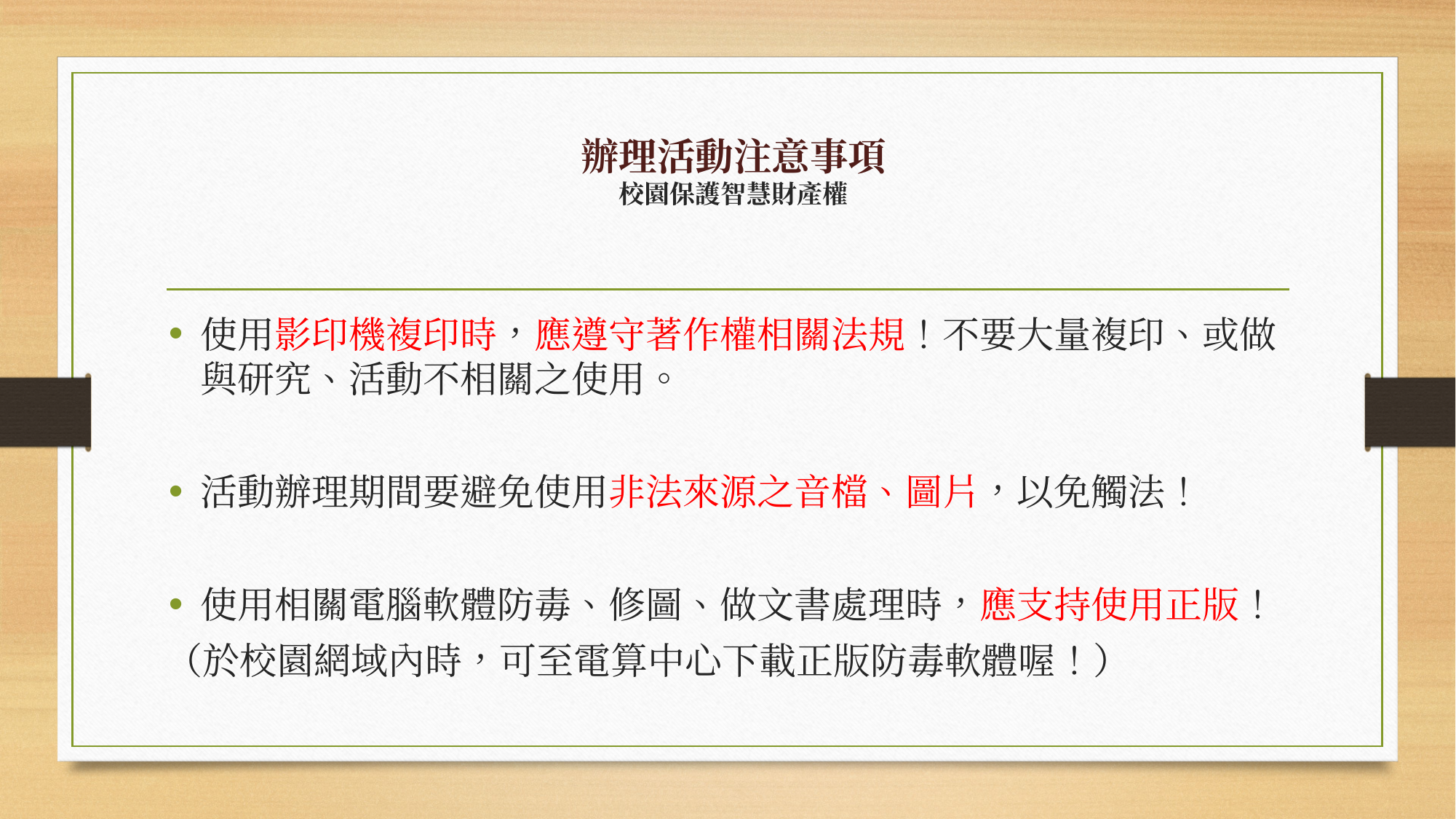

# 辦理活動注意事項 校園保護智慧財產權
使用影印機複印時，應遵守著作權相關法規！不要大量複印、或做與研究、活動不相關之使用。

活動辦理期間要避免使用非法來源之音檔、圖片，以免觸法！

使用相關電腦軟體防毒、修圖、做文書處理時，應支持使用正版！
（於校園網域內時，可至電算中心下載正版防毒軟體喔！）